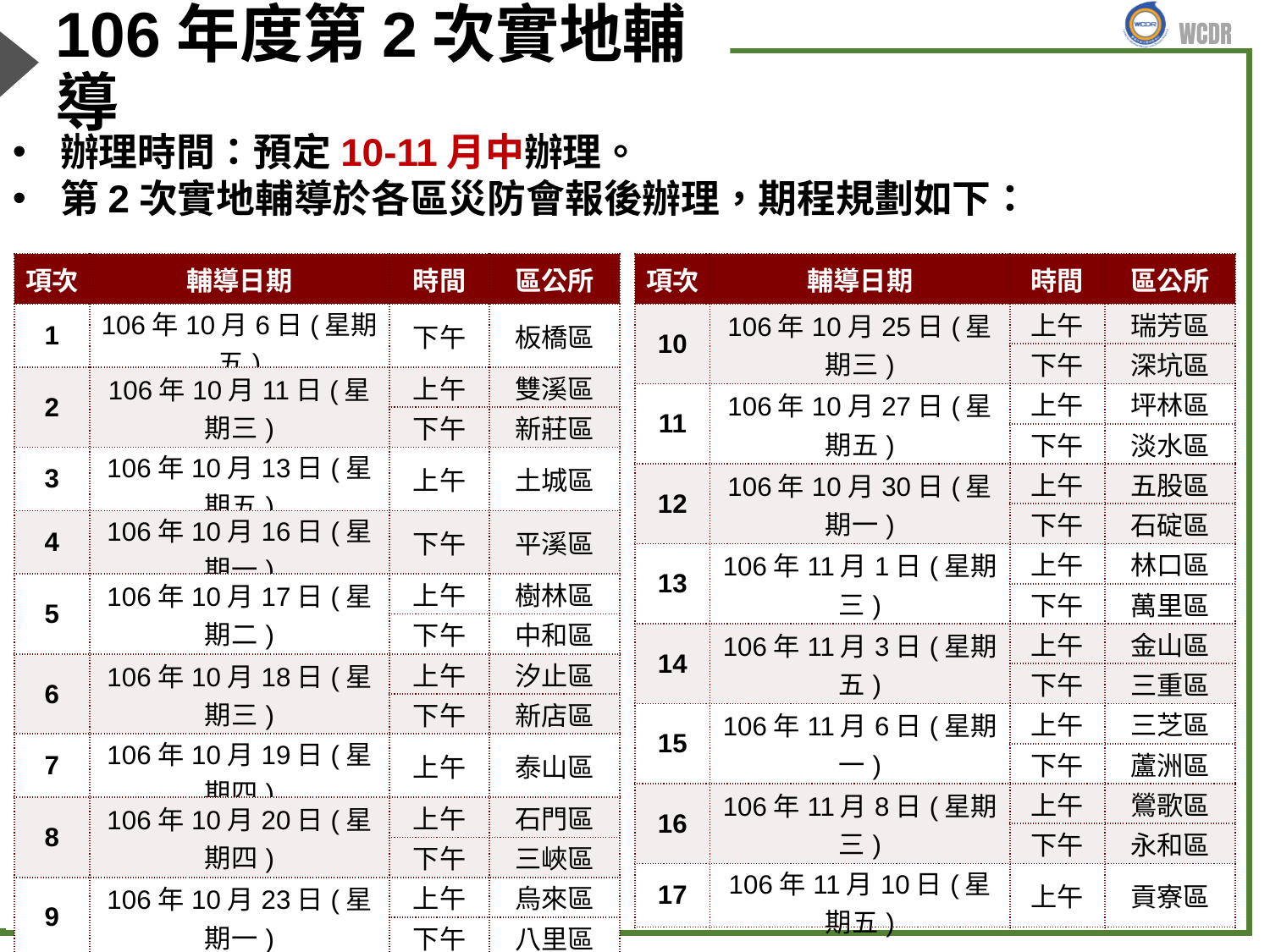

# 106年度第2次實地輔導
辦理時間：預定10-11月中辦理。
第2次實地輔導於各區災防會報後辦理，期程規劃如下：
| 項次 | 輔導日期 | 時間 | 區公所 |
| --- | --- | --- | --- |
| 1 | 106年10月6日(星期五) | 下午 | 板橋區 |
| 2 | 106年10月11日(星期三) | 上午 | 雙溪區 |
|  |  | 下午 | 新莊區 |
| 3 | 106年10月13日(星期五) | 上午 | 土城區 |
| 4 | 106年10月16日(星期一) | 下午 | 平溪區 |
| 5 | 106年10月17日(星期二) | 上午 | 樹林區 |
|  |  | 下午 | 中和區 |
| 6 | 106年10月18日(星期三) | 上午 | 汐止區 |
|  |  | 下午 | 新店區 |
| 7 | 106年10月19日(星期四) | 上午 | 泰山區 |
| 8 | 106年10月20日(星期四) | 上午 | 石門區 |
|  |  | 下午 | 三峽區 |
| 9 | 106年10月23日(星期一) | 上午 | 烏來區 |
|  |  | 下午 | 八里區 |
| 項次 | 輔導日期 | 時間 | 區公所 |
| --- | --- | --- | --- |
| 10 | 106年10月25日(星期三) | 上午 | 瑞芳區 |
|  |  | 下午 | 深坑區 |
| 11 | 106年10月27日(星期五) | 上午 | 坪林區 |
|  |  | 下午 | 淡水區 |
| 12 | 106年10月30日(星期一) | 上午 | 五股區 |
|  |  | 下午 | 石碇區 |
| 13 | 106年11月1日(星期三) | 上午 | 林口區 |
|  |  | 下午 | 萬里區 |
| 14 | 106年11月3日(星期五) | 上午 | 金山區 |
|  |  | 下午 | 三重區 |
| 15 | 106年11月6日(星期一) | 上午 | 三芝區 |
|  |  | 下午 | 蘆洲區 |
| 16 | 106年11月8日(星期三) | 上午 | 鶯歌區 |
|  |  | 下午 | 永和區 |
| 17 | 106年11月10日(星期五) | 上午 | 貢寮區 |
35